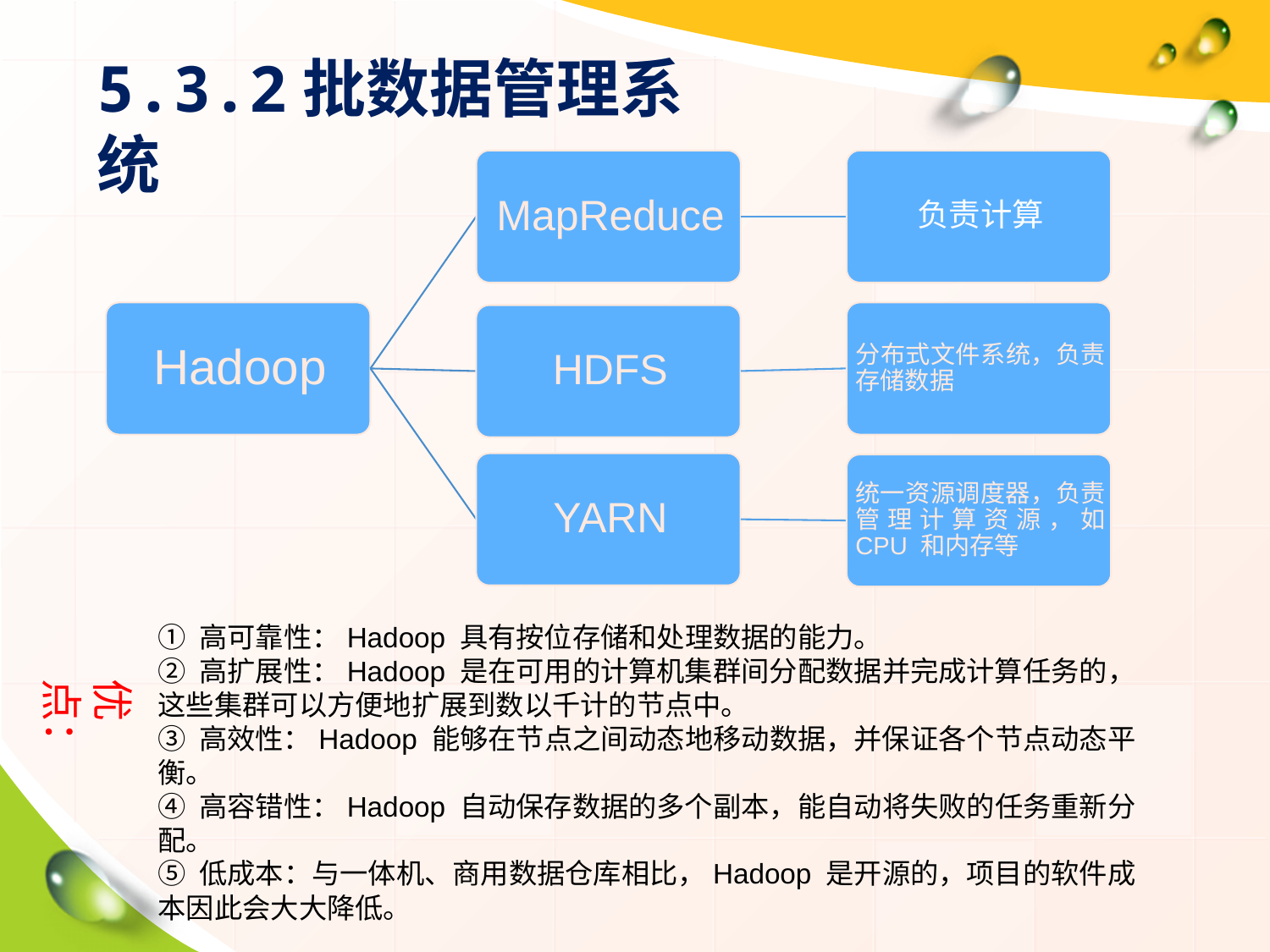

5.3.2批数据管理系统
Hadoop

MapReduce

负责计算

HDFS

分布式文件系统，负责存储数据

YARN

统一资源调度器，负责管理计算资源，如 CPU 和内存等
① 高可靠性：Hadoop 具有按位存储和处理数据的能力。
② 高扩展性：Hadoop 是在可用的计算机集群间分配数据并完成计算任务的，这些集群可以方便地扩展到数以千计的节点中。
③ 高效性：Hadoop 能够在节点之间动态地移动数据，并保证各个节点动态平衡。
④ 高容错性：Hadoop 自动保存数据的多个副本，能自动将失败的任务重新分配。
⑤ 低成本：与一体机、商用数据仓库相比，Hadoop 是开源的，项目的软件成本因此会大大降低。
优点：